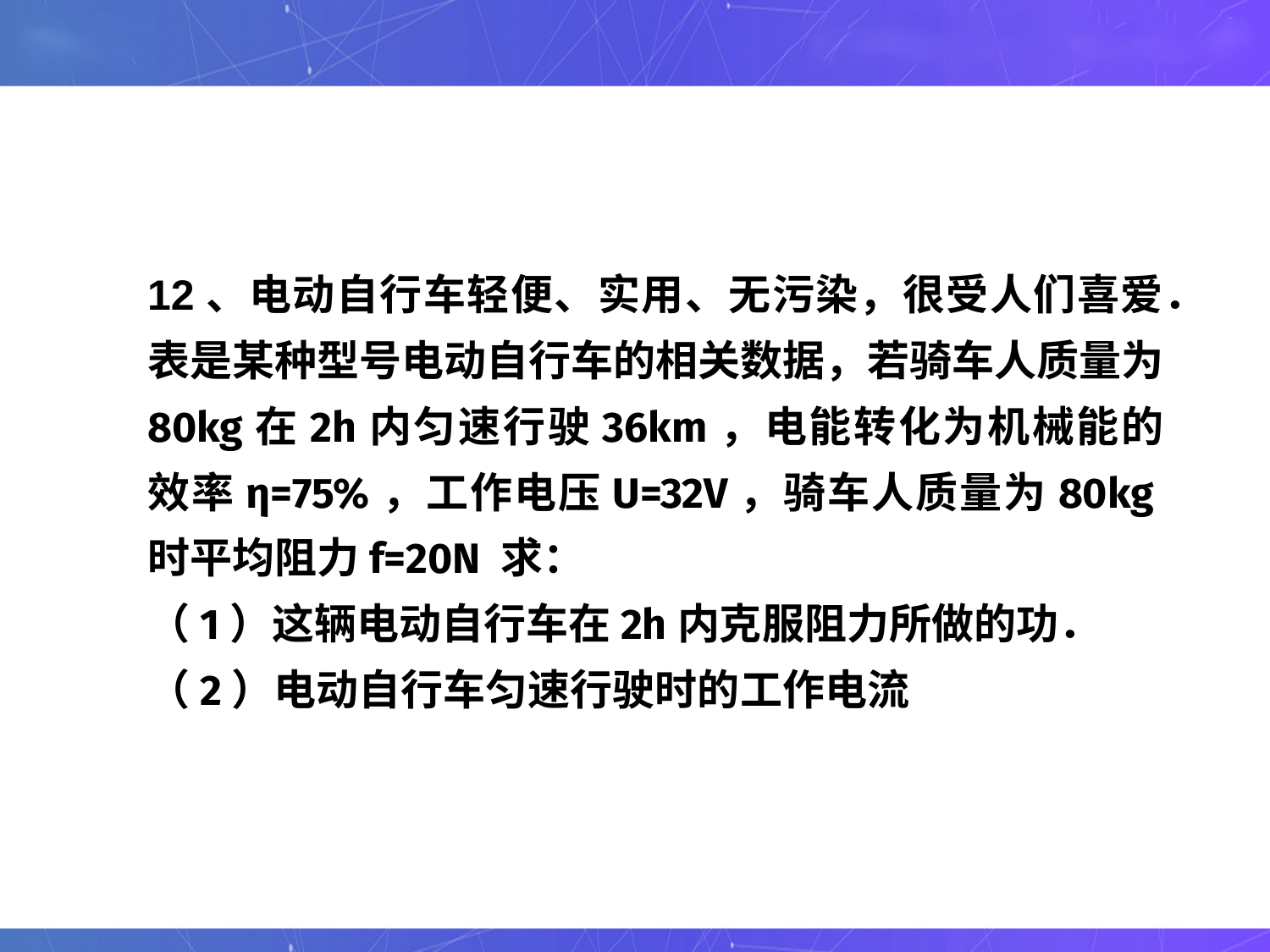

12、电动自行车轻便、实用、无污染，很受人们喜爱．表是某种型号电动自行车的相关数据，若骑车人质量为80kg在2h内匀速行驶36km，电能转化为机械能的效率η=75%，工作电压U=32V，骑车人质量为80kg时平均阻力f=20N 求：
（1）这辆电动自行车在2h内克服阻力所做的功．
（2）电动自行车匀速行驶时的工作电流